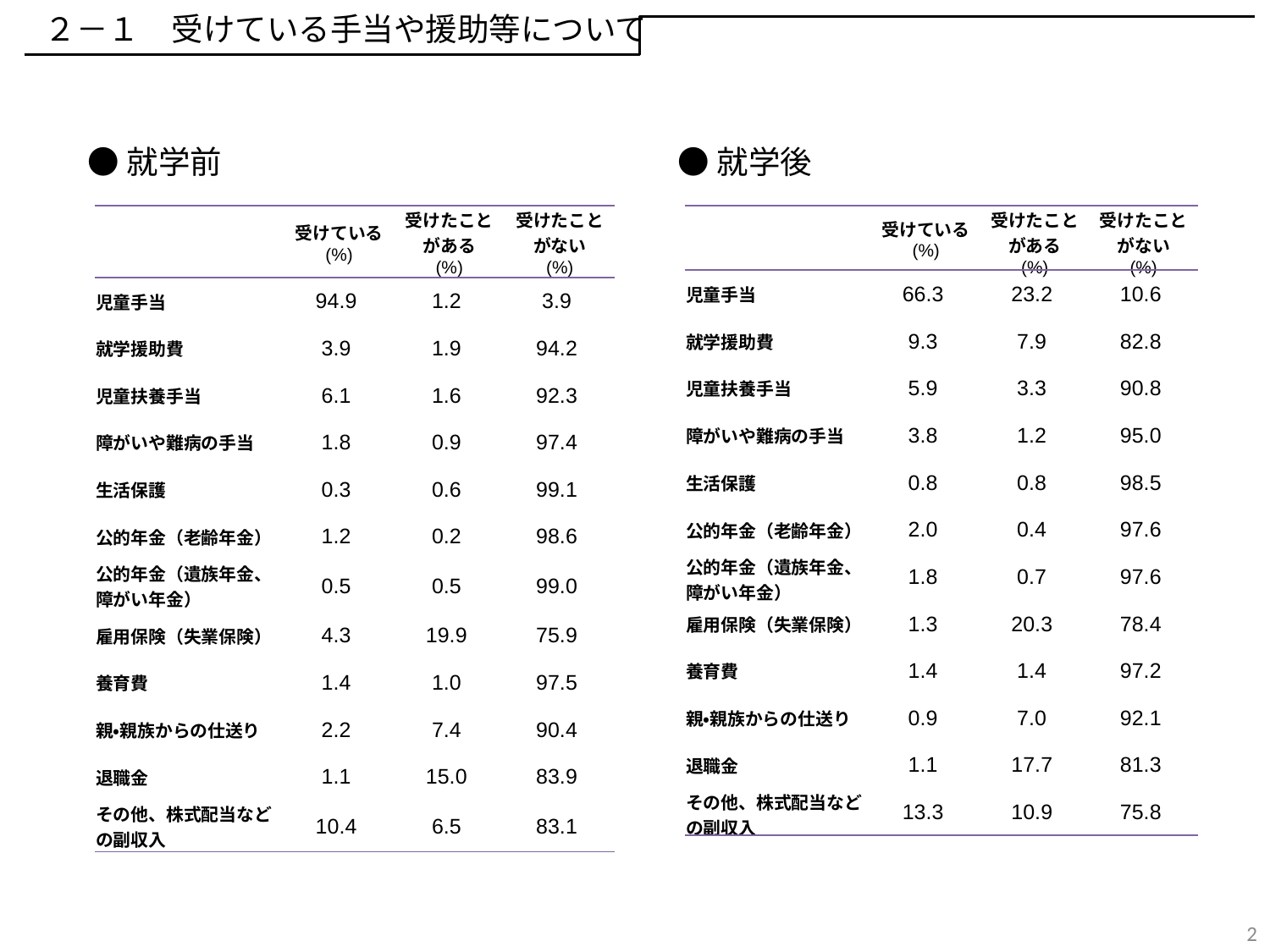

２－１　受けている手当や援助等について
●就学前
●就学後
|  | 受けている (%) | 受けたこと がある (%) | 受けたこと がない (%) |
| --- | --- | --- | --- |
| 児童手当 | 94.9 | 1.2 | 3.9 |
| 就学援助費 | 3.9 | 1.9 | 94.2 |
| 児童扶養手当 | 6.1 | 1.6 | 92.3 |
| 障がいや難病の手当 | 1.8 | 0.9 | 97.4 |
| 生活保護 | 0.3 | 0.6 | 99.1 |
| 公的年金（老齢年金） | 1.2 | 0.2 | 98.6 |
| 公的年金（遺族年金、障がい年金） | 0.5 | 0.5 | 99.0 |
| 雇用保険（失業保険） | 4.3 | 19.9 | 75.9 |
| 養育費 | 1.4 | 1.0 | 97.5 |
| 親・親族からの仕送り | 2.2 | 7.4 | 90.4 |
| 退職金 | 1.1 | 15.0 | 83.9 |
| その他、株式配当などの副収入 | 10.4 | 6.5 | 83.1 |
|  | 受けている (%) | 受けたこと がある (%) | 受けたこと がない (%) |
| --- | --- | --- | --- |
| 児童手当 | 66.3 | 23.2 | 10.6 |
| 就学援助費 | 9.3 | 7.9 | 82.8 |
| 児童扶養手当 | 5.9 | 3.3 | 90.8 |
| 障がいや難病の手当 | 3.8 | 1.2 | 95.0 |
| 生活保護 | 0.8 | 0.8 | 98.5 |
| 公的年金（老齢年金） | 2.0 | 0.4 | 97.6 |
| 公的年金（遺族年金、障がい年金） | 1.8 | 0.7 | 97.6 |
| 雇用保険（失業保険） | 1.3 | 20.3 | 78.4 |
| 養育費 | 1.4 | 1.4 | 97.2 |
| 親・親族からの仕送り | 0.9 | 7.0 | 92.1 |
| 退職金 | 1.1 | 17.7 | 81.3 |
| その他、株式配当などの副収入 | 13.3 | 10.9 | 75.8 |
2